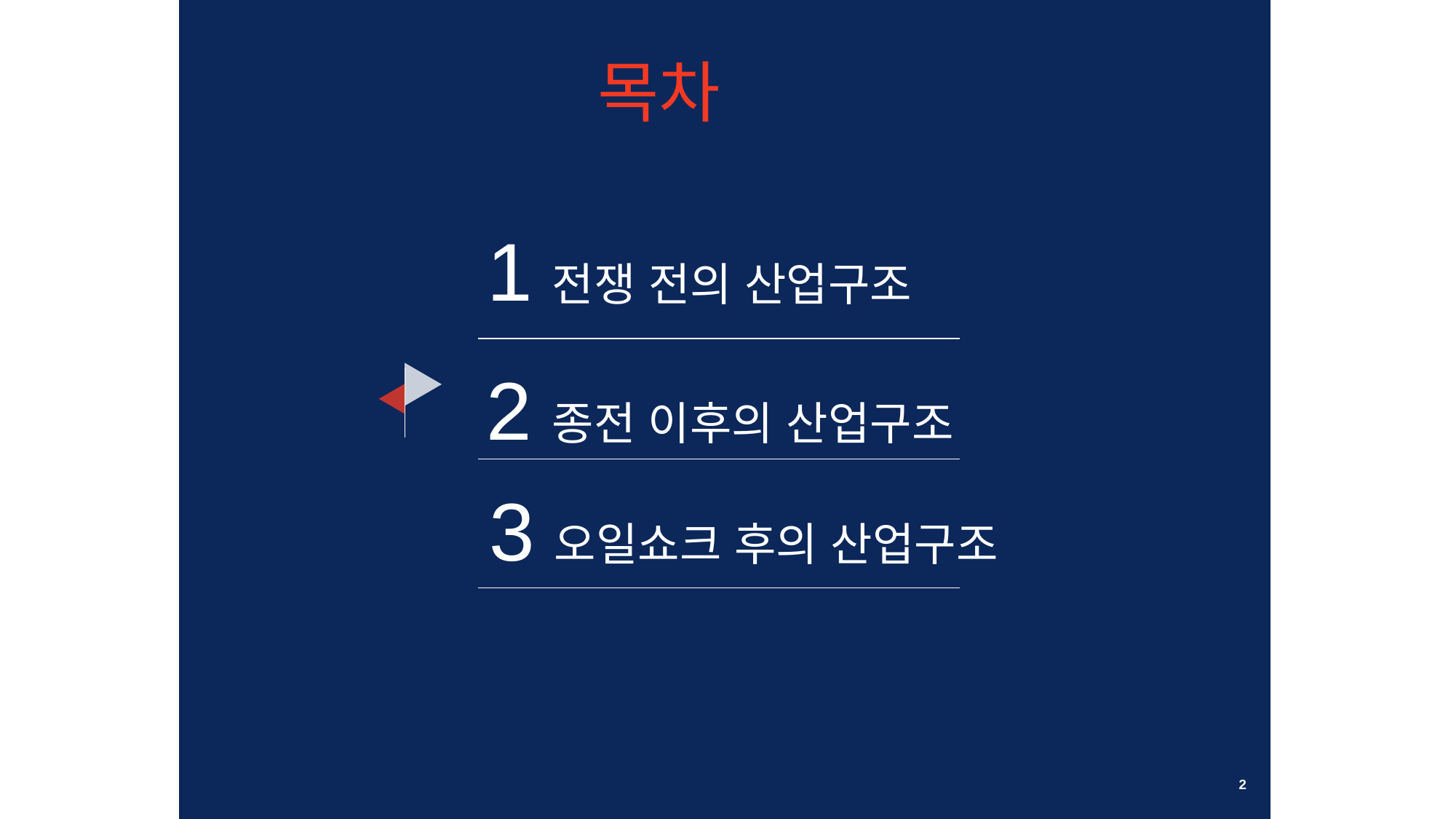

목차
1전쟁 전의 산업구조
2종전 이후의 산업구조

3오일쇼크 후의 산업구조
2